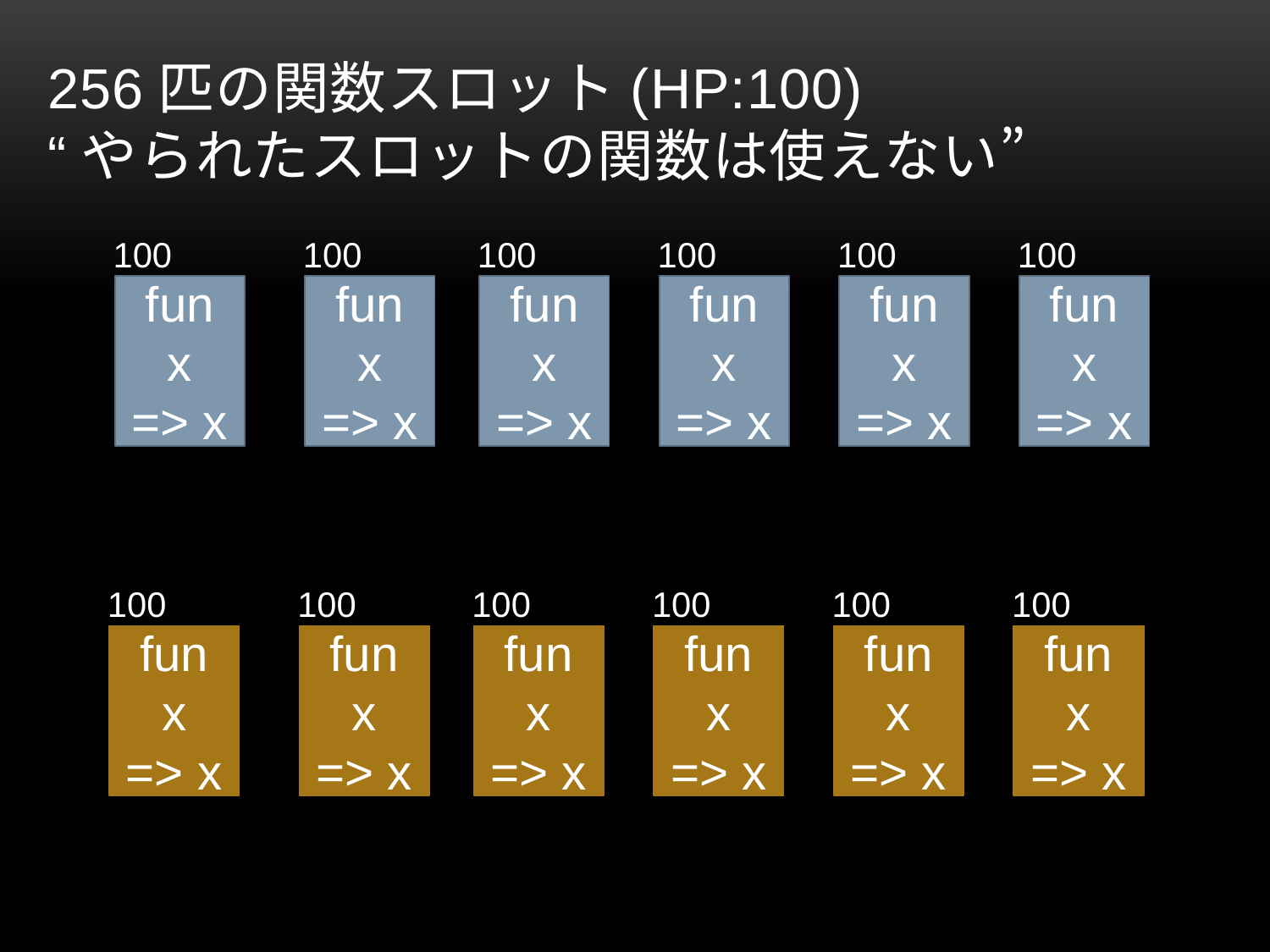

# 256匹の関数スロット(HP:100) “やられたスロットの関数は使えない”
100
100
100
100
100
100
fun x
=> x
fun x
=> x
fun x
=> x
fun x
=> x
fun x
=> x
fun x
=> x
100
100
100
100
100
100
fun x
=> x
fun x
=> x
fun x
=> x
fun x
=> x
fun x
=> x
fun x
=> x